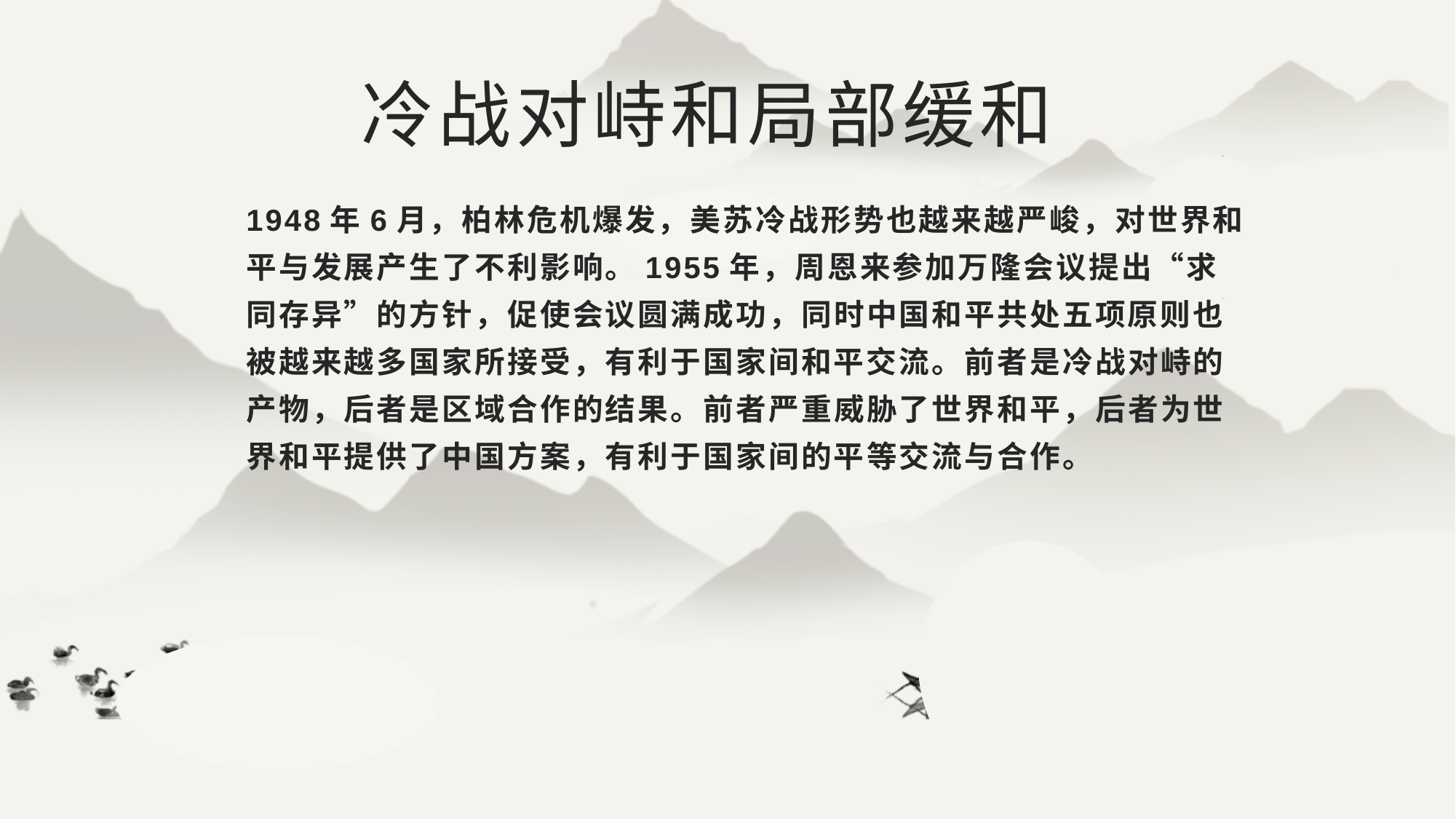

# 冷战对峙和局部缓和
1948年6月，柏林危机爆发，美苏冷战形势也越来越严峻，对世界和平与发展产生了不利影响。1955年，周恩来参加万隆会议提出“求同存异”的方针，促使会议圆满成功，同时中国和平共处五项原则也被越来越多国家所接受，有利于国家间和平交流。前者是冷战对峙的产物，后者是区域合作的结果。前者严重威胁了世界和平，后者为世界和平提供了中国方案，有利于国家间的平等交流与合作。